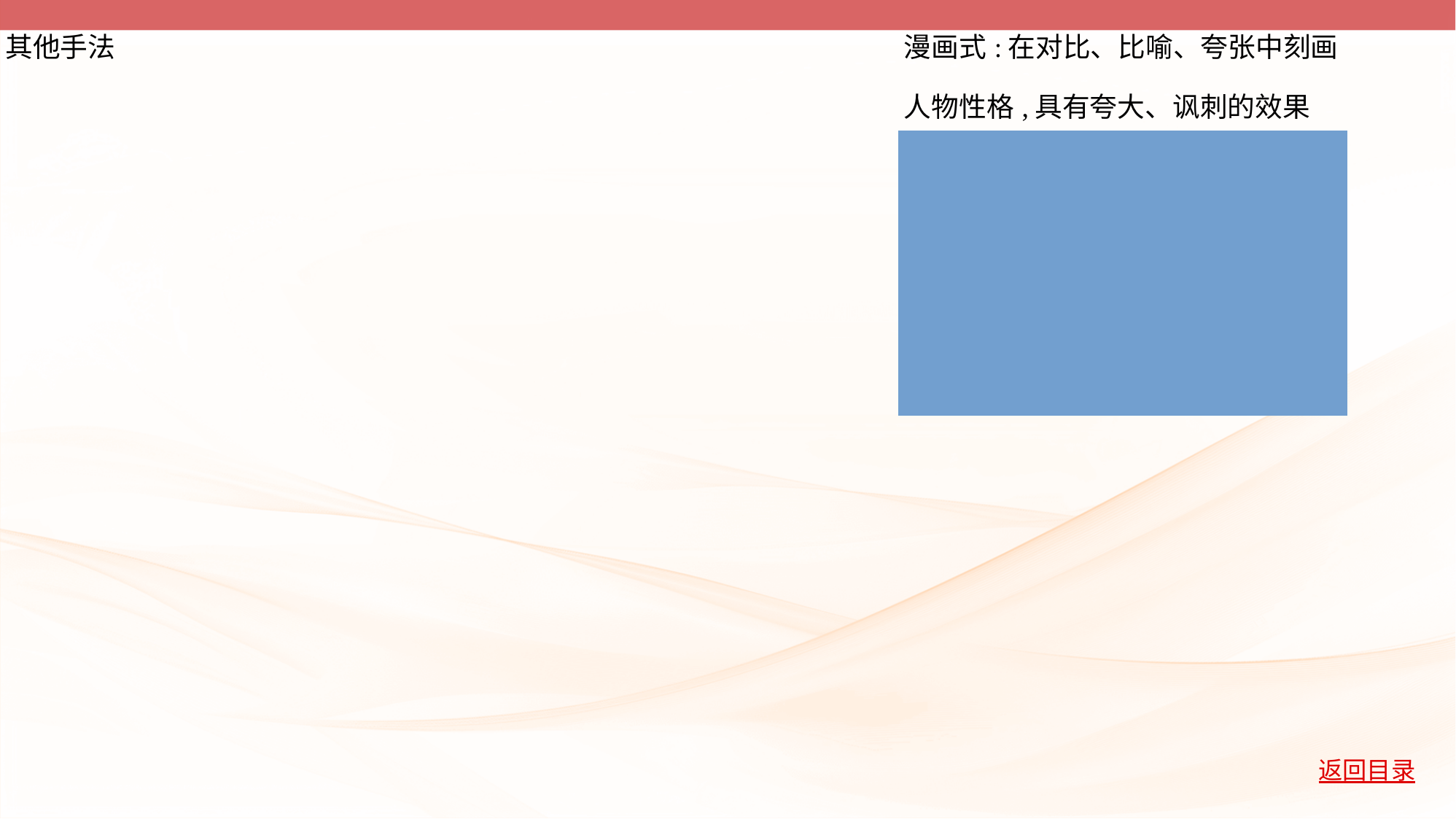

| 其他手法 |  | 漫画式:在对比、比喻、夸张中刻画 人物性格,具有夸大、讽刺的效果 |
| --- | --- | --- |
|  |  | 点面结合:“点”,详细描写,突出重 点,体现深度;“面”,概括性描写,顾 及全局,体现广度 |
|  |  | 欲扬先抑:“抑”是“扬”的铺垫,使 “扬”更加突出 |